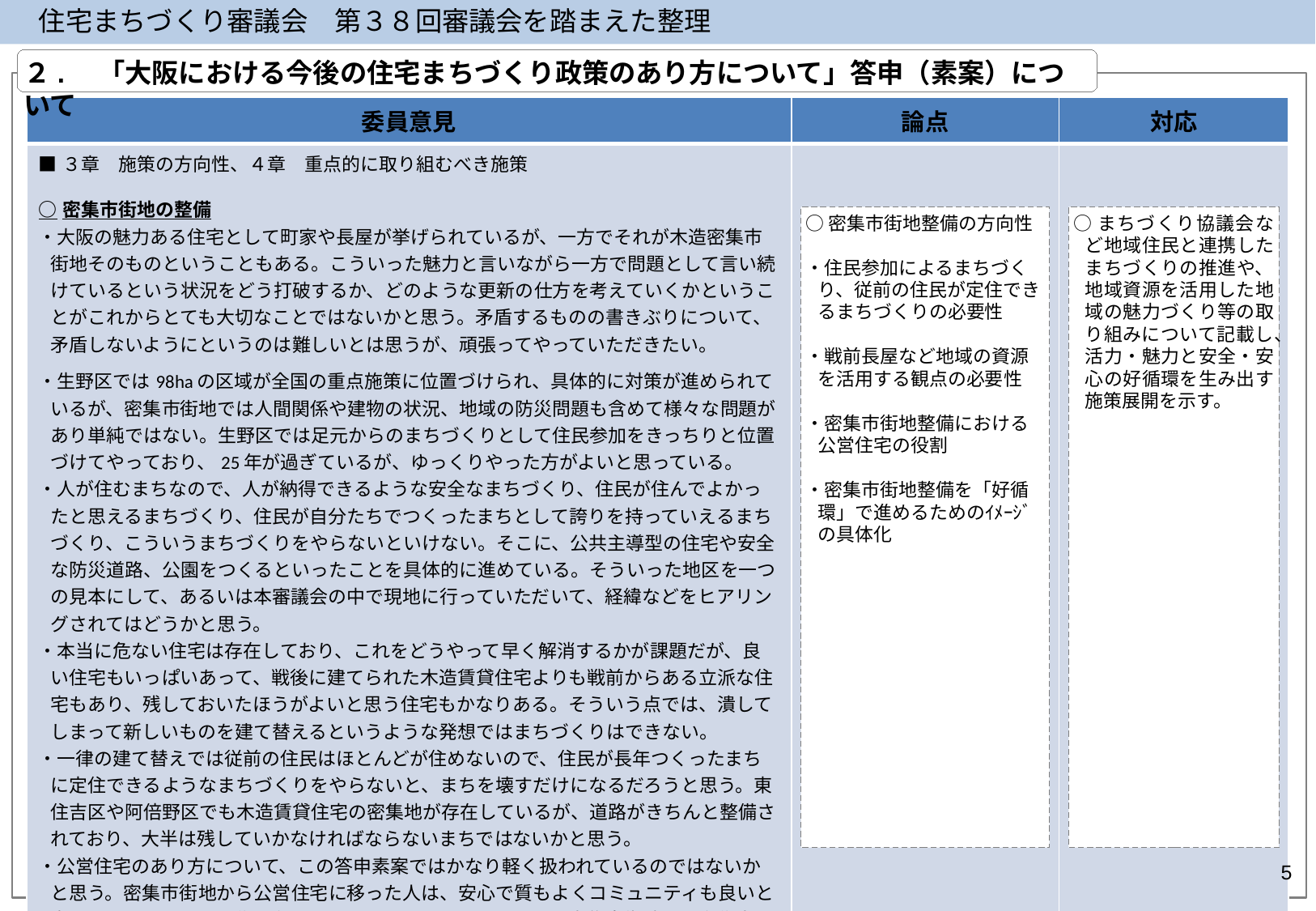

住宅まちづくり審議会　第３８回審議会を踏まえた整理
２.　「大阪における今後の住宅まちづくり政策のあり方について」答申（素案）について

| 委員意見 | 論点 | 対応 |
| --- | --- | --- |
| ■３章　施策の方向性、４章　重点的に取り組むべき施策 ○密集市街地の整備 ・大阪の魅力ある住宅として町家や長屋が挙げられているが、一方でそれが木造密集市街地そのものということもある。こういった魅力と言いながら一方で問題として言い続けているという状況をどう打破するか、どのような更新の仕方を考えていくかということがこれからとても大切なことではないかと思う。矛盾するものの書きぶりについて、矛盾しないようにというのは難しいとは思うが、頑張ってやっていただきたい。 ・生野区では98haの区域が全国の重点施策に位置づけられ、具体的に対策が進められているが、密集市街地では人間関係や建物の状況、地域の防災問題も含めて様々な問題があり単純ではない。生野区では足元からのまちづくりとして住民参加をきっちりと位置づけてやっており、25年が過ぎているが、ゆっくりやった方がよいと思っている。 ・人が住むまちなので、人が納得できるような安全なまちづくり、住民が住んでよかったと思えるまちづくり、住民が自分たちでつくったまちとして誇りを持っていえるまちづくり、こういうまちづくりをやらないといけない。そこに、公共主導型の住宅や安全な防災道路、公園をつくるといったことを具体的に進めている。そういった地区を一つの見本にして、あるいは本審議会の中で現地に行っていただいて、経緯などをヒアリングされてはどうかと思う。 ・本当に危ない住宅は存在しており、これをどうやって早く解消するかが課題だが、良い住宅もいっぱいあって、戦後に建てられた木造賃貸住宅よりも戦前からある立派な住宅もあり、残しておいたほうがよいと思う住宅もかなりある。そういう点では、潰してしまって新しいものを建て替えるというような発想ではまちづくりはできない。 ・一律の建て替えでは従前の住民はほとんどが住めないので、住民が長年つくったまちに定住できるようなまちづくりをやらないと、まちを壊すだけになるだろうと思う。東住吉区や阿倍野区でも木造賃貸住宅の密集地が存在しているが、道路がきちんと整備されており、大半は残していかなければならないまちではないかと思う。 ・公営住宅のあり方について、この答申素案ではかなり軽く扱われているのではないかと思う。密集市街地から公営住宅に移った人は、安心で質もよくコミュニティも良いと喜んでおり、これこそ住民参加のまちづくりの一つだと思う。密集市街地と公営住宅との絡みもきっちりと位置づけ、その役割を明確にしていただきたい。 |  |  |
○密集市街地整備の方向性

・住民参加によるまちづくり、従前の住民が定住できるまちづくりの必要性

・戦前長屋など地域の資源を活用する観点の必要性

・密集市街地整備における公営住宅の役割

・密集市街地整備を「好循環」で進めるためのｲﾒｰｼﾞの具体化

○まちづくり協議会など地域住民と連携したまちづくりの推進や、地域資源を活用した地域の魅力づくり等の取り組みについて記載し、活力・魅力と安全・安心の好循環を生み出す施策展開を示す。
5